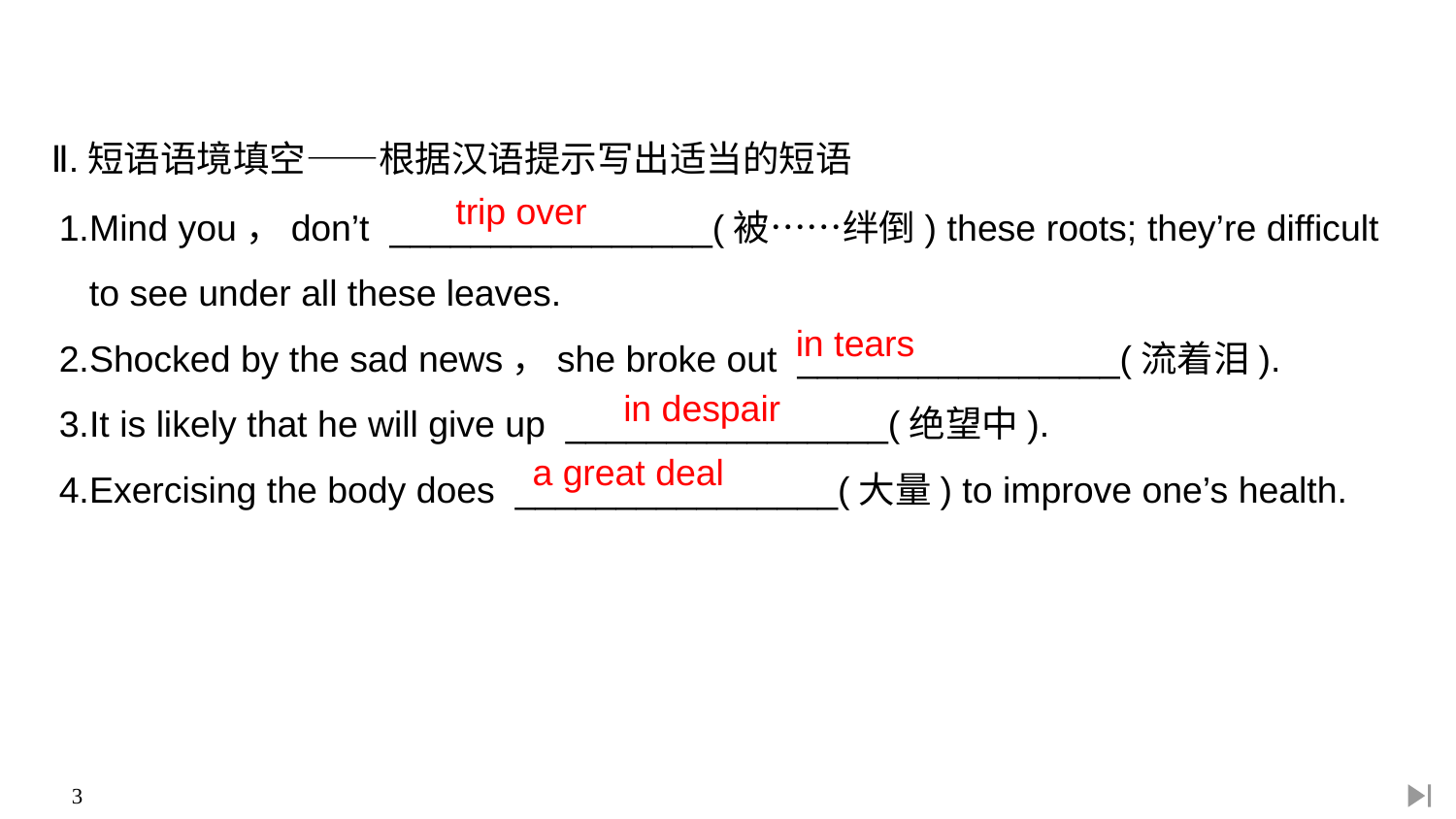

Ⅱ.短语语境填空——根据汉语提示写出适当的短语
1.Mind you，don’t  ________________(被……绊倒) these roots; they’re difficult to see under all these leaves.
2.Shocked by the sad news，she broke out  ________________(流着泪).
3.It is likely that he will give up  ________________(绝望中).
4.Exercising the body does  ________________(大量) to improve one’s health.
trip over
in tears
in despair
a great deal